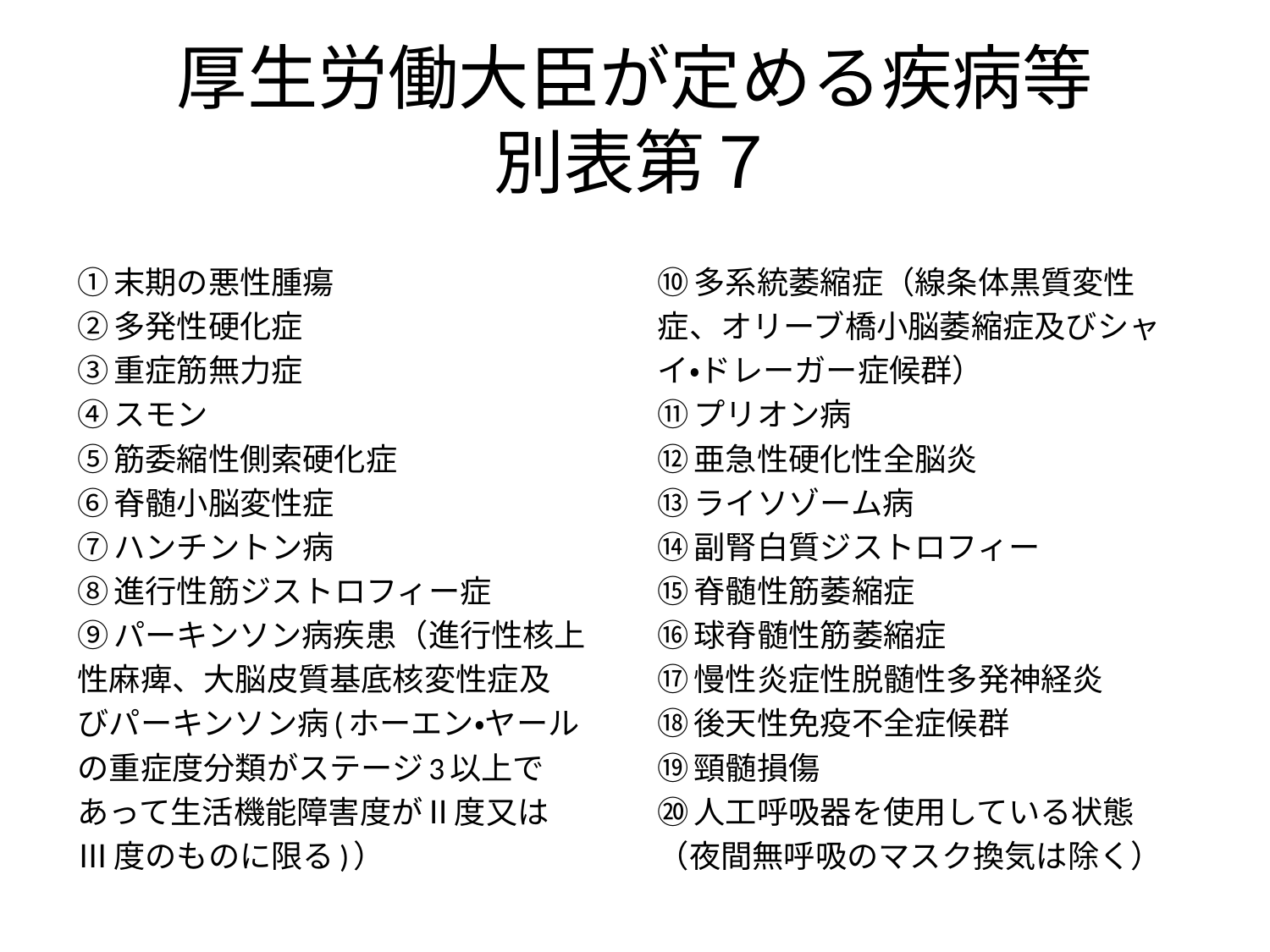

# 厚生労働大臣が定める疾病等 別表第７
①末期の悪性腫瘍
②多発性硬化症
③重症筋無力症
④スモン
⑤筋委縮性側索硬化症
⑥脊髄小脳変性症
⑦ハンチントン病
⑧進行性筋ジストロフィー症
⑨パーキンソン病疾患（進行性核上
性麻痺、大脳皮質基底核変性症及
びパーキンソン病(ホーエン・ヤール
の重症度分類がステージ3以上で
あって生活機能障害度がⅡ度又は
Ⅲ度のものに限る)）
⑩多系統萎縮症（線条体黒質変性
症、オリーブ橋小脳萎縮症及びシャ
イ・ドレーガー症候群）
⑪プリオン病
⑫亜急性硬化性全脳炎
⑬ライソゾーム病
⑭副腎白質ジストロフィー
⑮脊髄性筋萎縮症
⑯球脊髄性筋萎縮症
⑰慢性炎症性脱髄性多発神経炎
⑱後天性免疫不全症候群
⑲頸髄損傷
⑳人工呼吸器を使用している状態
（夜間無呼吸のマスク換気は除く）